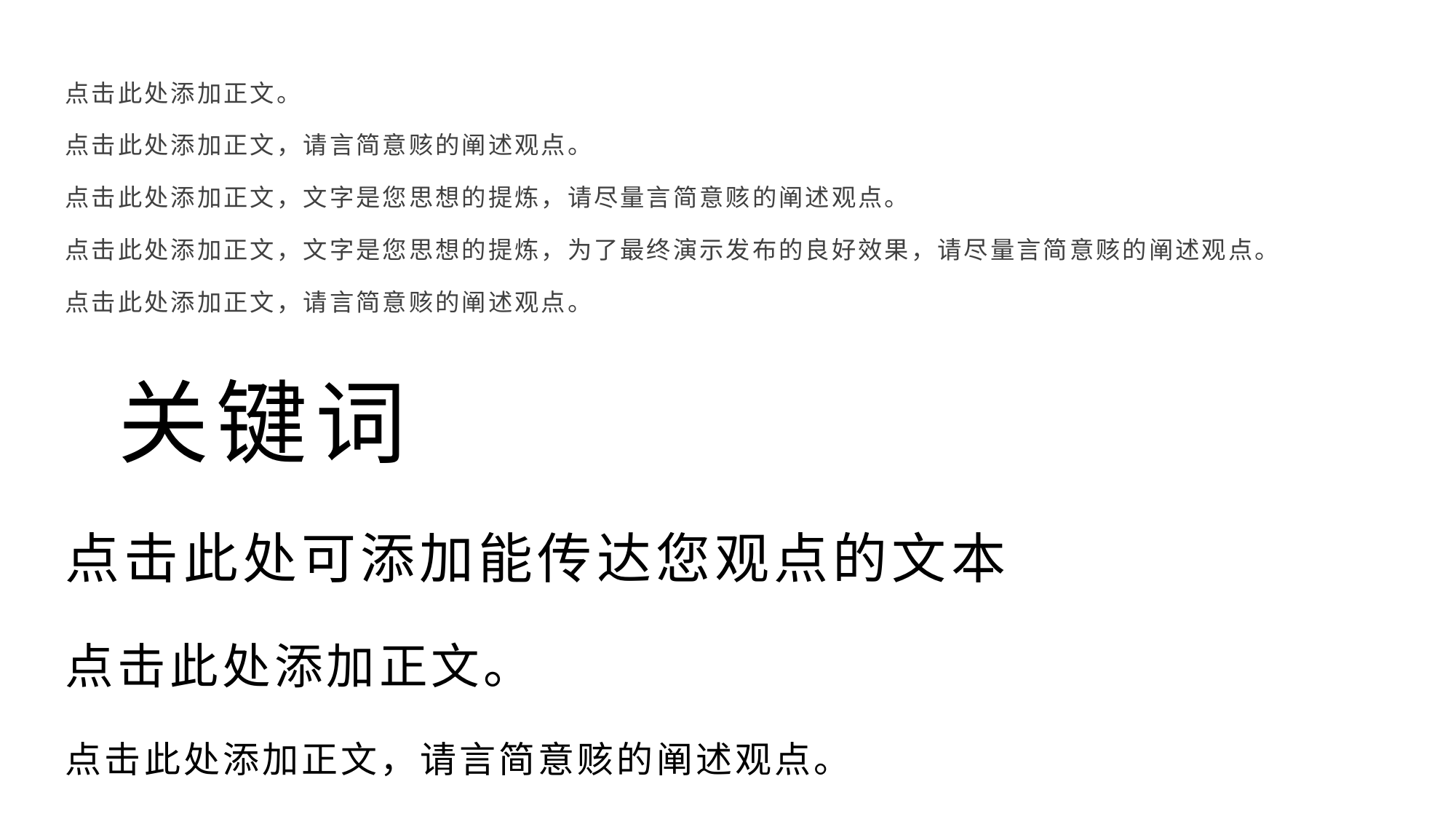

点击此处添加正文。
点击此处添加正文，请言简意赅的阐述观点。
点击此处添加正文，文字是您思想的提炼，请尽量言简意赅的阐述观点。
点击此处添加正文，文字是您思想的提炼，为了最终演示发布的良好效果，请尽量言简意赅的阐述观点。
点击此处添加正文，请言简意赅的阐述观点。
关键词
点击此处可添加能传达您观点的文本
点击此处添加正文。
点击此处添加正文，请言简意赅的阐述观点。